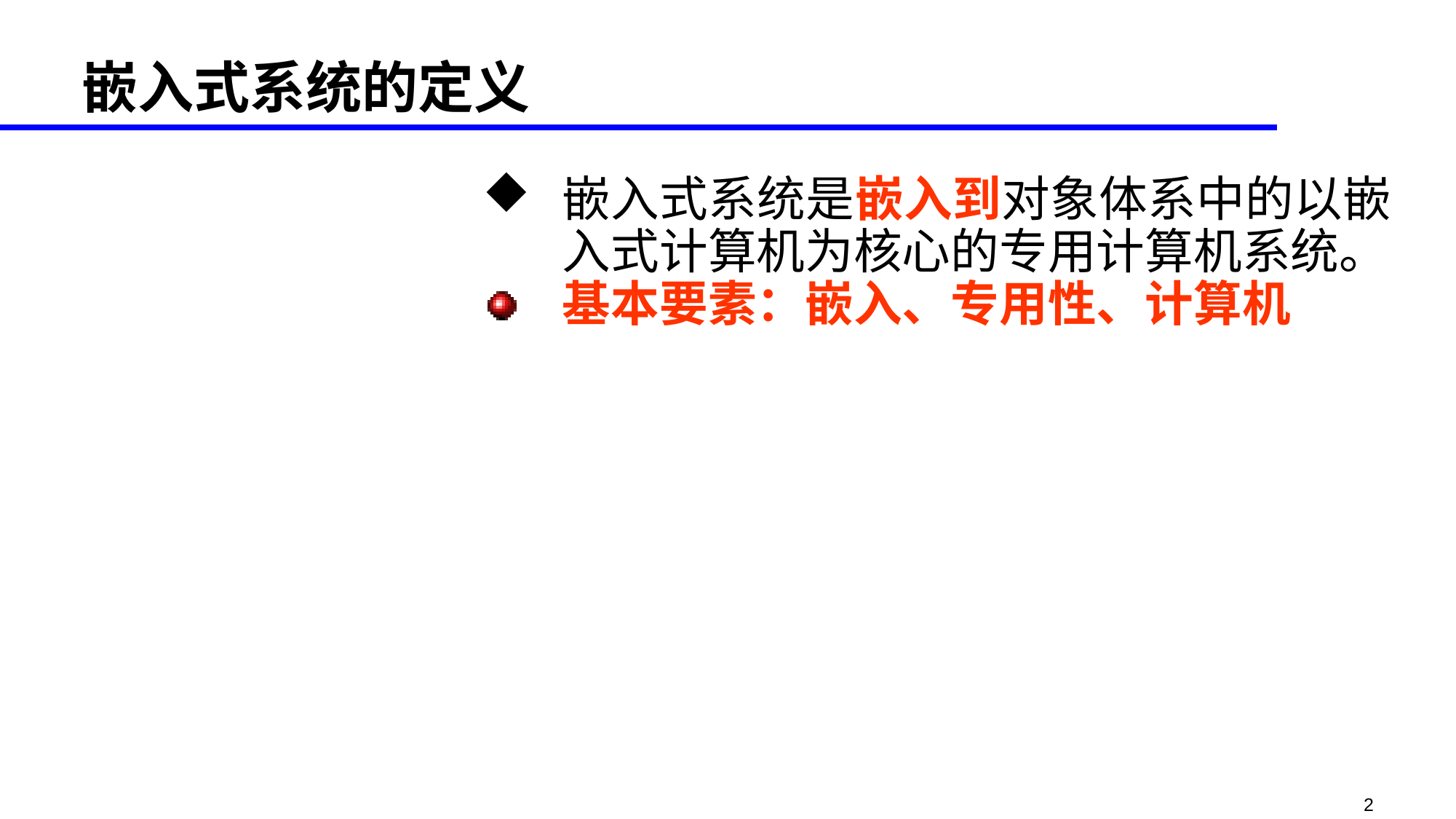

嵌入式系统的定义

嵌入式系统是嵌入到对象体系中的以嵌入式计算机为核心的专用计算机系统。
基本要素：嵌入、专用性、计算机
2